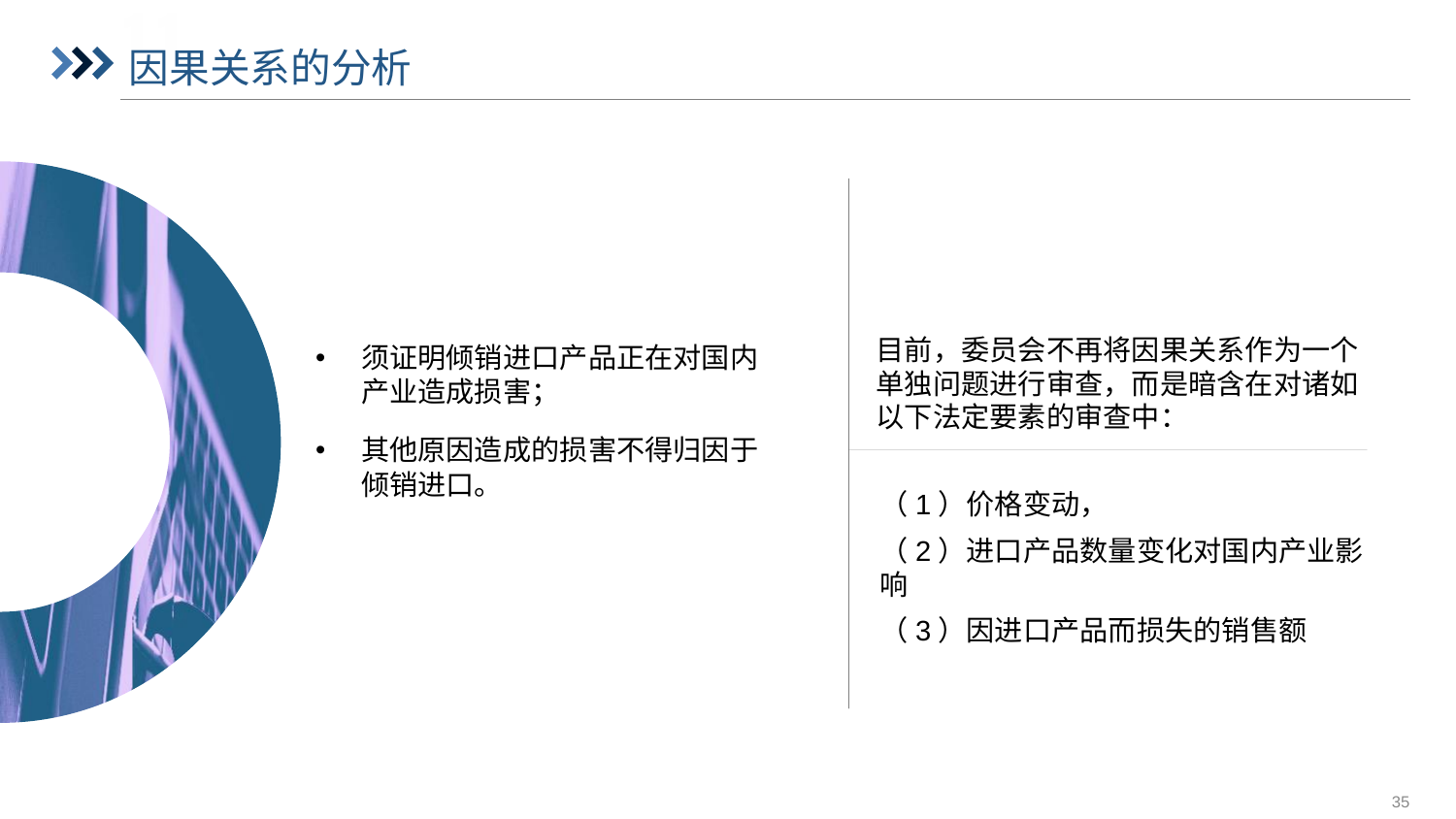

# 因果关系的分析

须证明倾销进口产品正在对国内产业造成损害；
其他原因造成的损害不得归因于倾销进口。

（1）价格变动，
（2）进口产品数量变化对国内产业影响
（3）因进口产品而损失的销售额
目前，委员会不再将因果关系作为一个单独问题进行审查，而是暗含在对诸如以下法定要素的审查中：
35